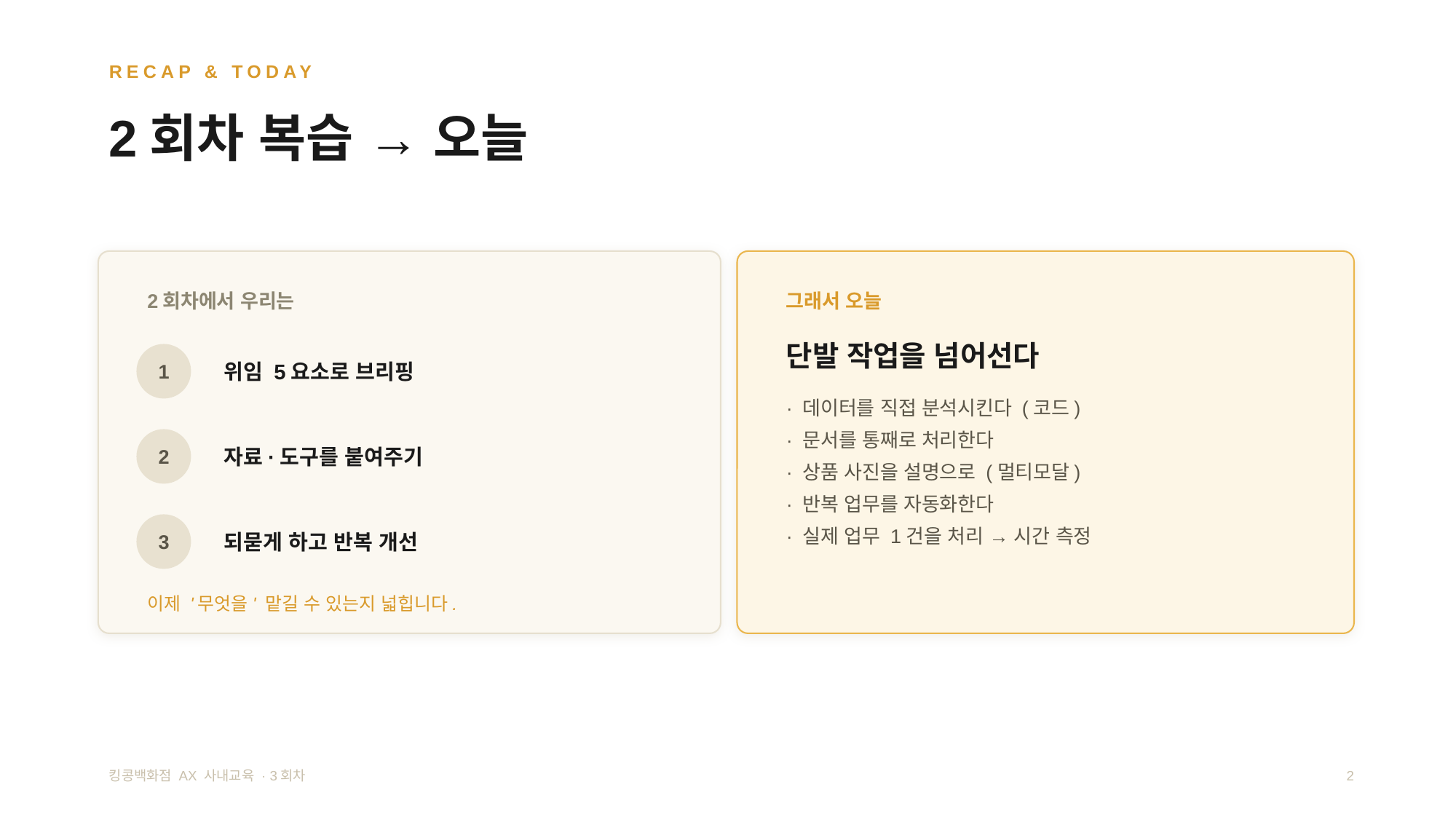

RECAP & TODAY
2회차 복습 → 오늘

2회차에서 우리는
그래서 오늘
단발 작업을 넘어선다

1
위임 5요소로 브리핑
· 데이터를 직접 분석시킨다 (코드)
· 문서를 통째로 처리한다
· 상품 사진을 설명으로 (멀티모달)
· 반복 업무를 자동화한다
· 실제 업무 1건을 처리 → 시간 측정

2
자료·도구를 붙여주기

3
되묻게 하고 반복 개선
이제 '무엇을' 맡길 수 있는지 넓힙니다.
킹콩백화점 AX 사내교육 · 3회차
2